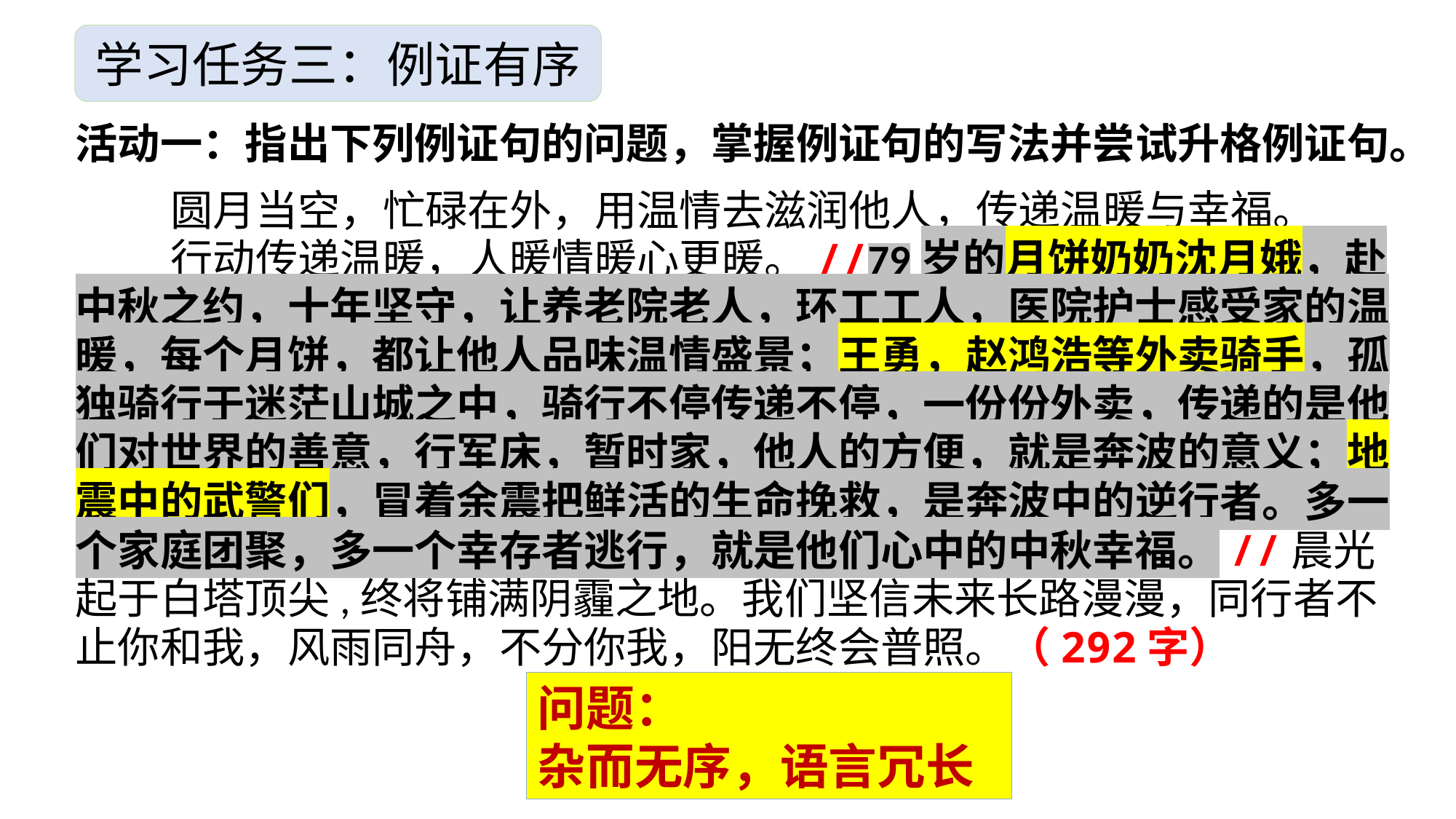

学习任务三：例证有序
活动一：指出下列例证句的问题，掌握例证句的写法并尝试升格例证句。
         圆月当空，忙碌在外，用温情去滋润他人，传递温暖与幸福。
         行动传递温暖，人暖情暖心更暖。//79岁的月饼奶奶沈月娥，赴中秋之约，十年坚守，让养老院老人，环工工人，医院护士感受家的温暖，每个月饼，都让他人品味温情盛景；王勇，赵鸿浩等外卖骑手，孤独骑行于迷茫山城之中，骑行不停传递不停，一份份外卖，传递的是他们对世界的善意，行军床，暂时家，他人的方便，就是奔波的意义；地震中的武警们，冒着余震把鲜活的生命挽救，是奔波中的逆行者。多一个家庭团聚，多一个幸存者逃行，就是他们心中的中秋幸福。//晨光起于白塔顶尖,终将铺满阴霾之地。我们坚信未来长路漫漫，同行者不止你和我，风雨同舟，不分你我，阳无终会普照。（292字）
问题：
杂而无序，语言冗长